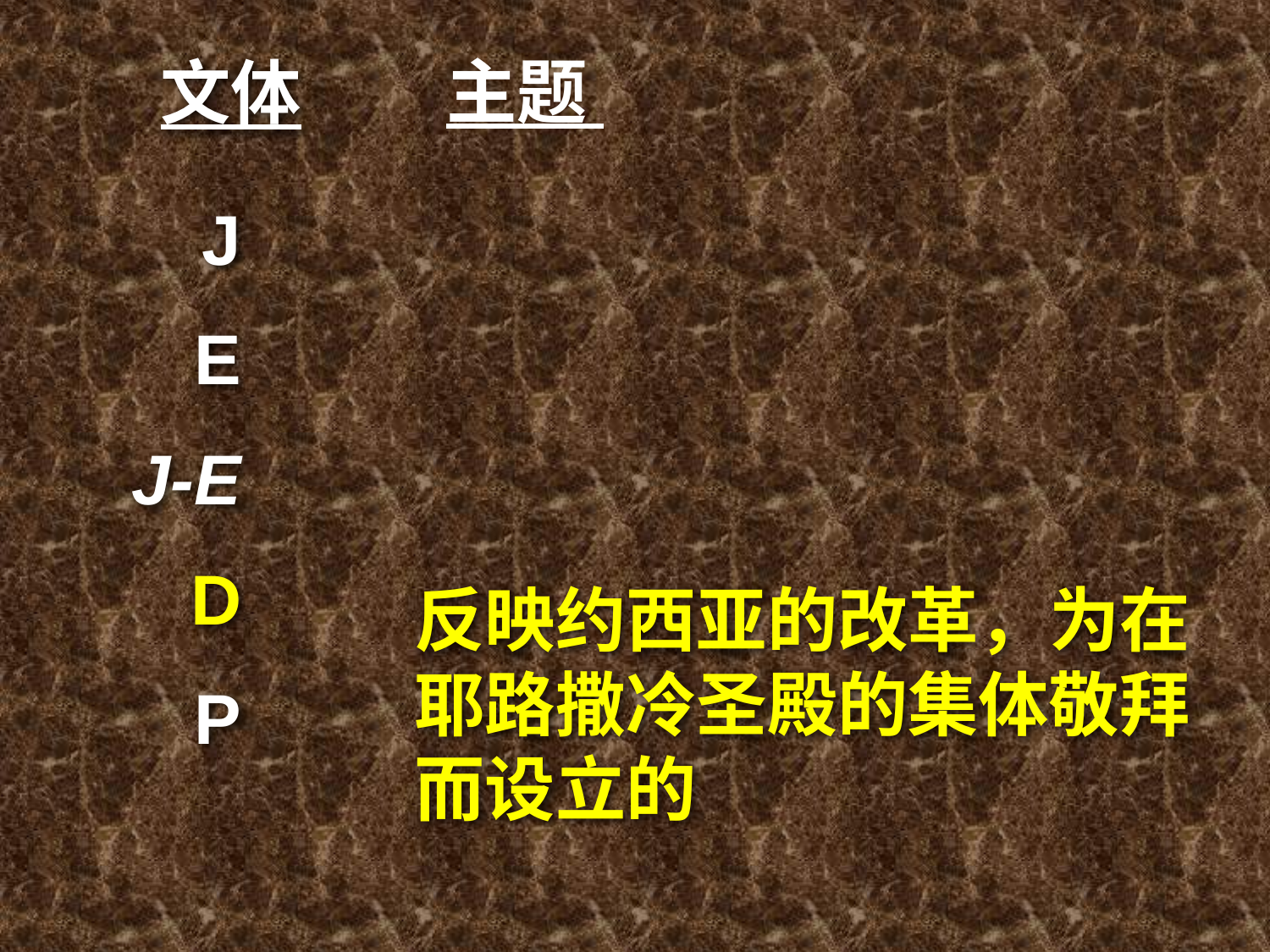

主题
文体
J
E
J-E
D
P

反映约西亚的改革，为在耶路撒冷圣殿的集体敬拜而设立的